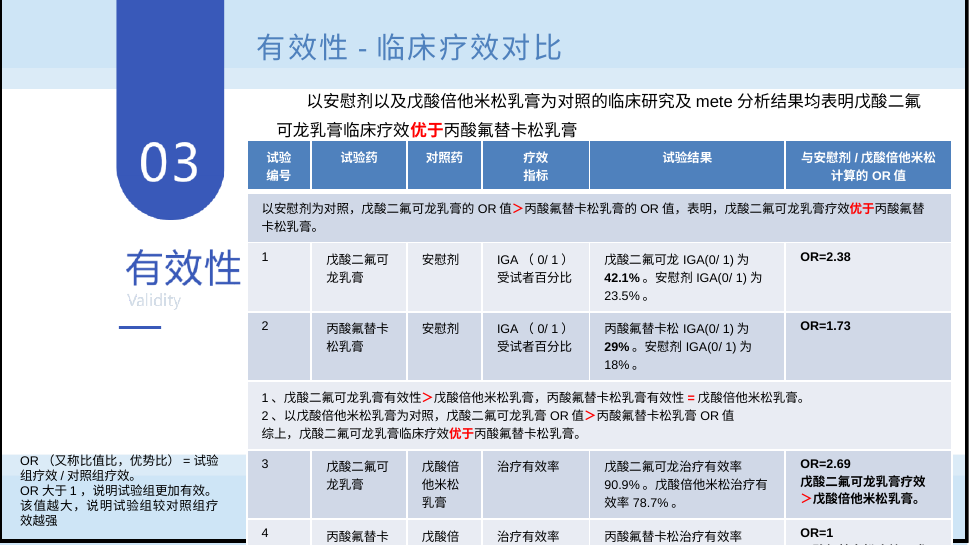

有效性-临床疗效对比
       以安慰剂以及戊酸倍他米松乳膏为对照的临床研究及mete分析结果均表明戊酸二氟可龙乳膏临床疗效优于丙酸氟替卡松乳膏
| 试验编号 | 试验药 | 对照药 | 疗效 指标 | 试验结果 | 与安慰剂/戊酸倍他米松计算的OR值 |
| --- | --- | --- | --- | --- | --- |
| 以安慰剂为对照，戊酸二氟可龙乳膏的OR值＞丙酸氟替卡松乳膏的OR值，表明，戊酸二氟可龙乳膏疗效优于丙酸氟替卡松乳膏。 |  |  |  |  |  |
| 1 | 戊酸二氟可龙乳膏 | 安慰剂 | IGA（0/ 1）受试者百分比 | 戊酸二氟可龙IGA(0/ 1)为42.1%。安慰剂IGA(0/ 1)为23.5%。 | OR=2.38 |
| 2 | 丙酸氟替卡松乳膏 | 安慰剂 | IGA（0/ 1）受试者百分比 | 丙酸氟替卡松IGA(0/ 1)为29%。安慰剂IGA(0/ 1)为18%。 | OR=1.73 |
| 1、戊酸二氟可龙乳膏有效性＞戊酸倍他米松乳膏，丙酸氟替卡松乳膏有效性=戊酸倍他米松乳膏。 2、以戊酸倍他米松乳膏为对照，戊酸二氟可龙乳膏OR值＞丙酸氟替卡松乳膏OR值 综上，戊酸二氟可龙乳膏临床疗效优于丙酸氟替卡松乳膏。 |  |  |  |  |  |
| 3 | 戊酸二氟可龙乳膏 | 戊酸倍他米松乳膏 | 治疗有效率 | 戊酸二氟可龙治疗有效率90.9%。戊酸倍他米松治疗有效率78.7%。 | OR=2.69 戊酸二氟可龙乳膏疗效＞戊酸倍他米松乳膏。 |
| 4 | 丙酸氟替卡松乳膏 | 戊酸倍他米松乳膏 | 治疗有效率 | 丙酸氟替卡松治疗有效率98%。戊酸倍他米松治疗有效率98%。 | OR=1 丙酸氟替卡松疗效=戊酸倍他米松 |

OR（又称比值比，优势比）=试验组疗效/对照组疗效。
OR大于1，说明试验组更加有效。
该值越大，说明试验组较对照组疗效越强